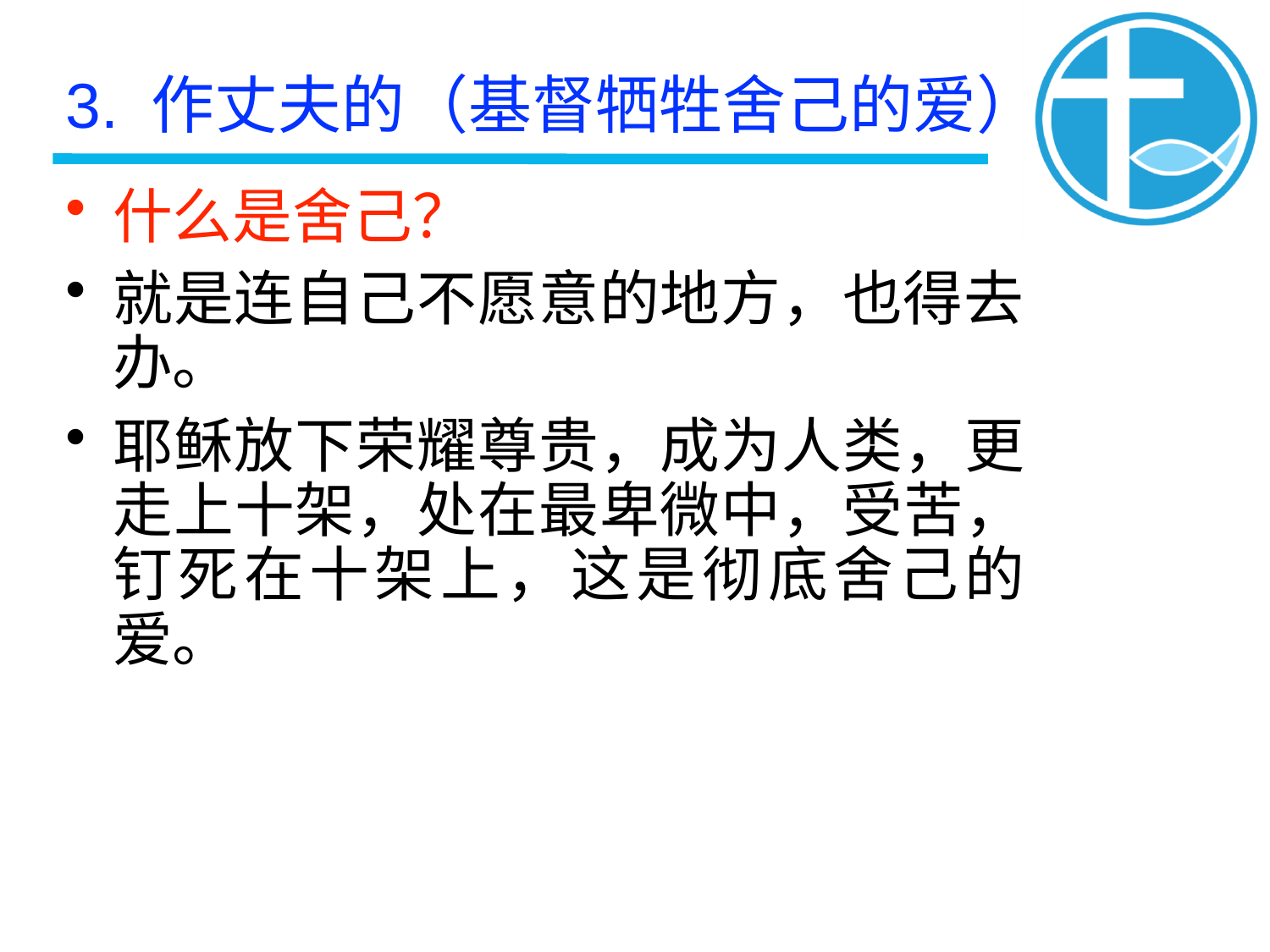

3. 作丈夫的（基督牺牲舍己的爱）
什么是舍己？
就是连自己不愿意的地方，也得去办。
耶稣放下荣耀尊贵，成为人类，更走上十架，处在最卑微中，受苦，钉死在十架上，这是彻底舍己的爱。